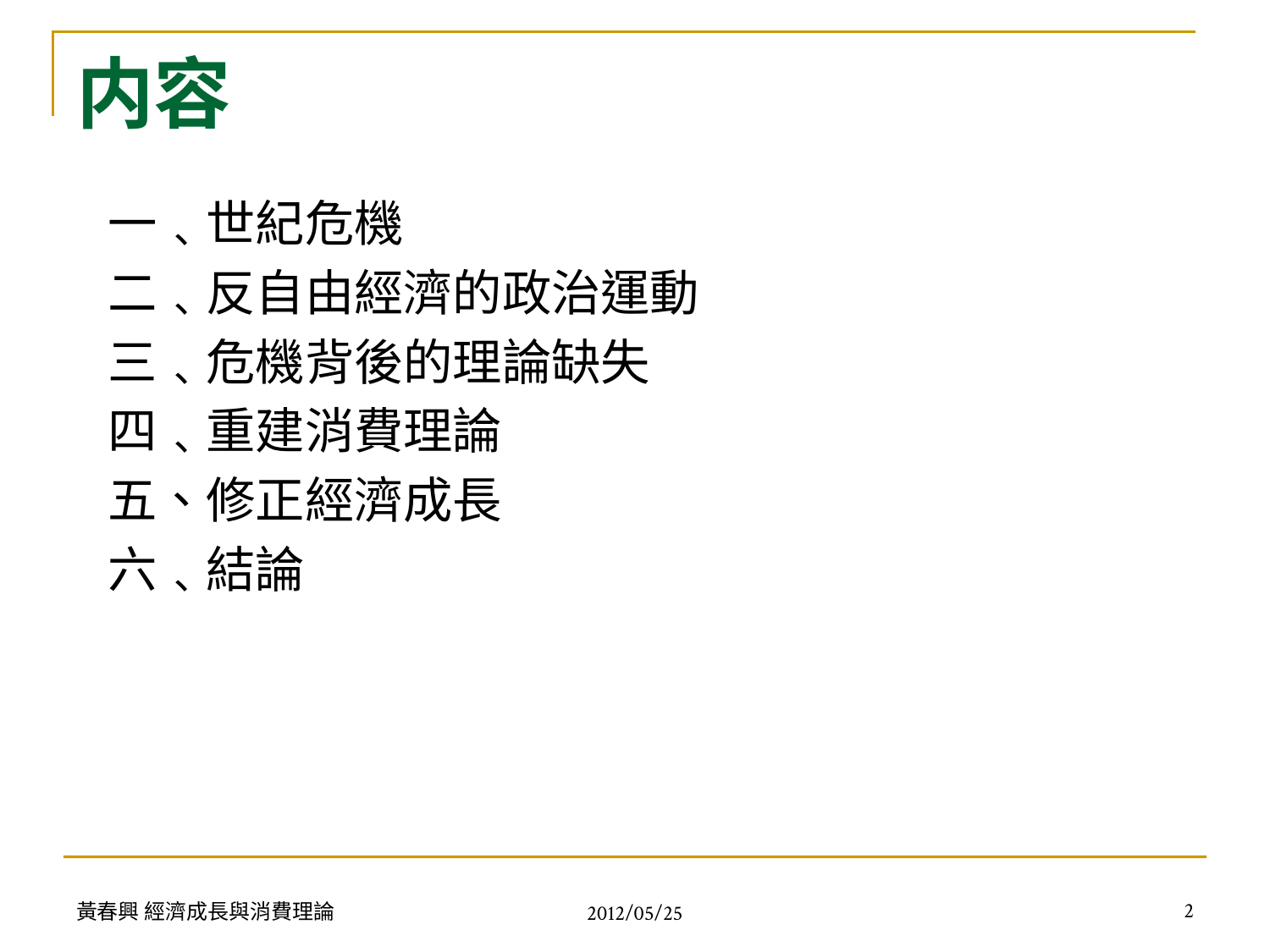

# 内容
一﹑世紀危機
二﹑反自由經濟的政治運動
三﹑危機背後的理論缺失
四﹑重建消費理論
五、修正經濟成長
六﹑結論
黃春興 經濟成長與消費理論
2
2012/05/25